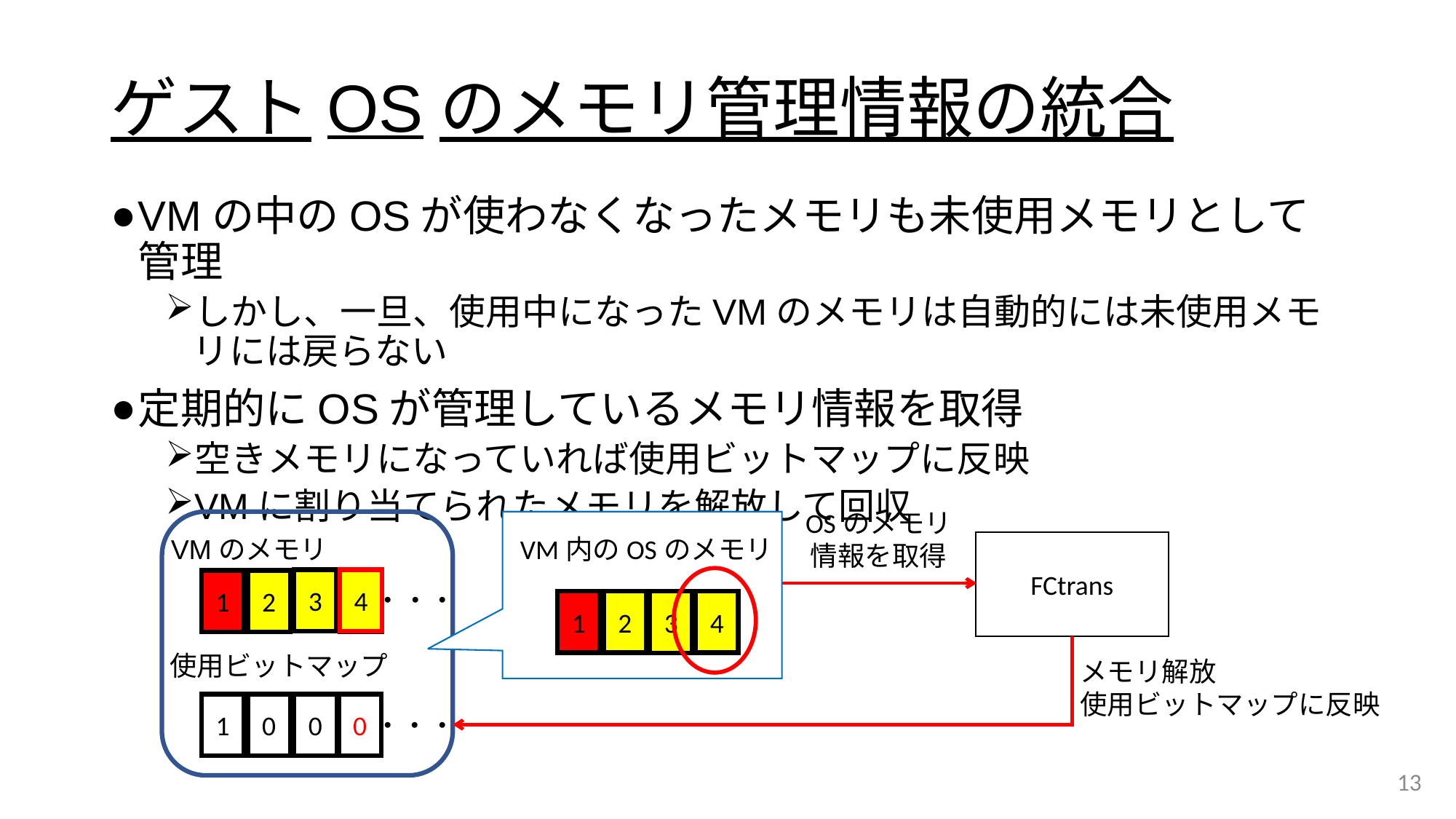

# ゲストOSのメモリ管理情報の統合
VMの中のOSが使わなくなったメモリも未使用メモリとして管理
しかし、一旦、使用中になったVMのメモリは自動的には未使用メモリには戻らない
定期的にOSが管理しているメモリ情報を取得
空きメモリになっていれば使用ビットマップに反映
VMに割り当てられたメモリを解放して回収
OSのメモリ
情報を取得

VM内のOSのメモリ
4
1
2
3
VMのメモリ
FCtrans

3
4
4
1
2
・・・
使用ビットマップ
メモリ解放
使用ビットマップに反映
1
0
0
1
0
・・・
13